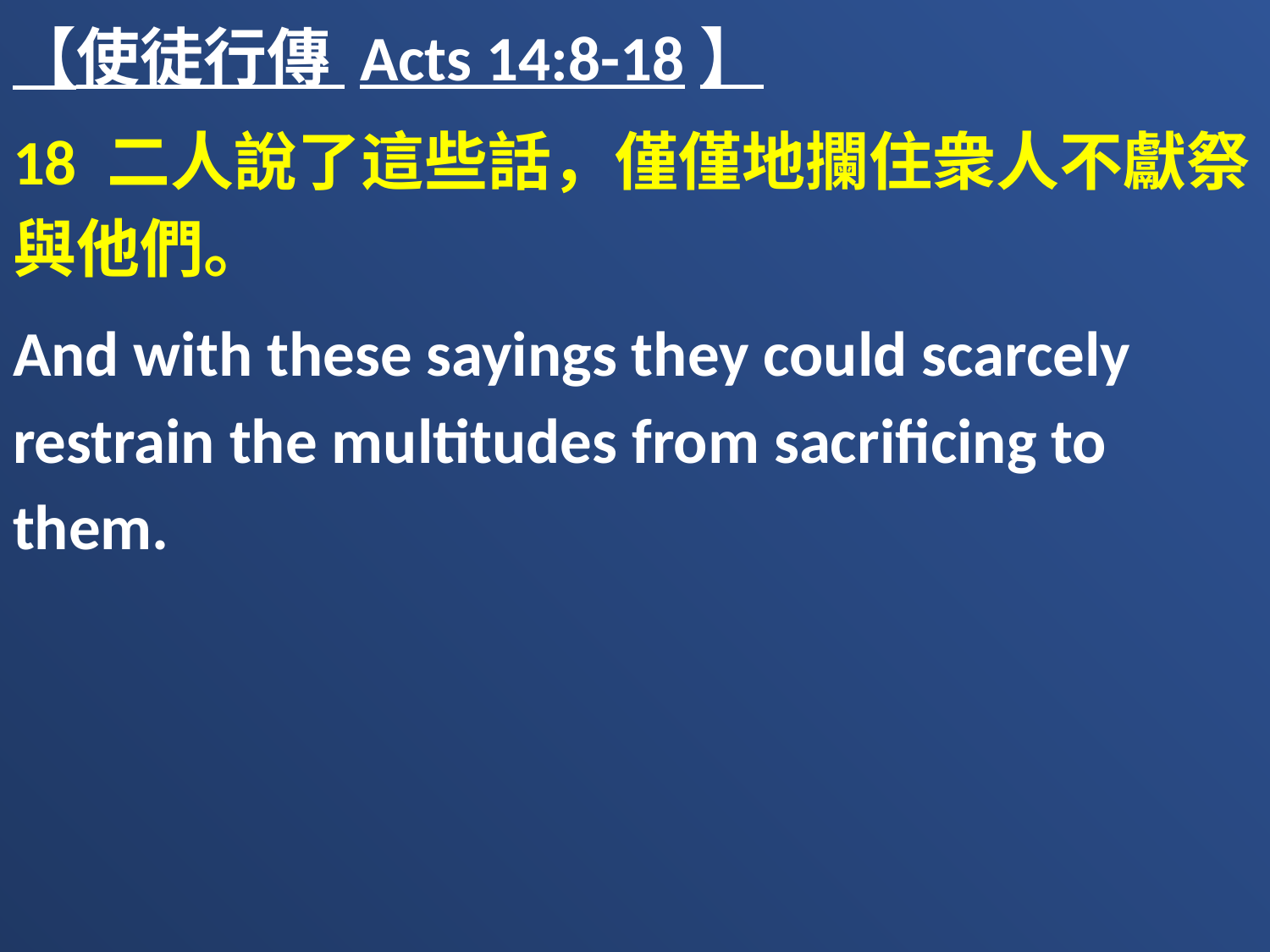

【使徒行傳 Acts 14:8-18】
18 二人說了這些話，僅僅地攔住衆人不獻祭與他們。
And with these sayings they could scarcely restrain the multitudes from sacrificing to them.